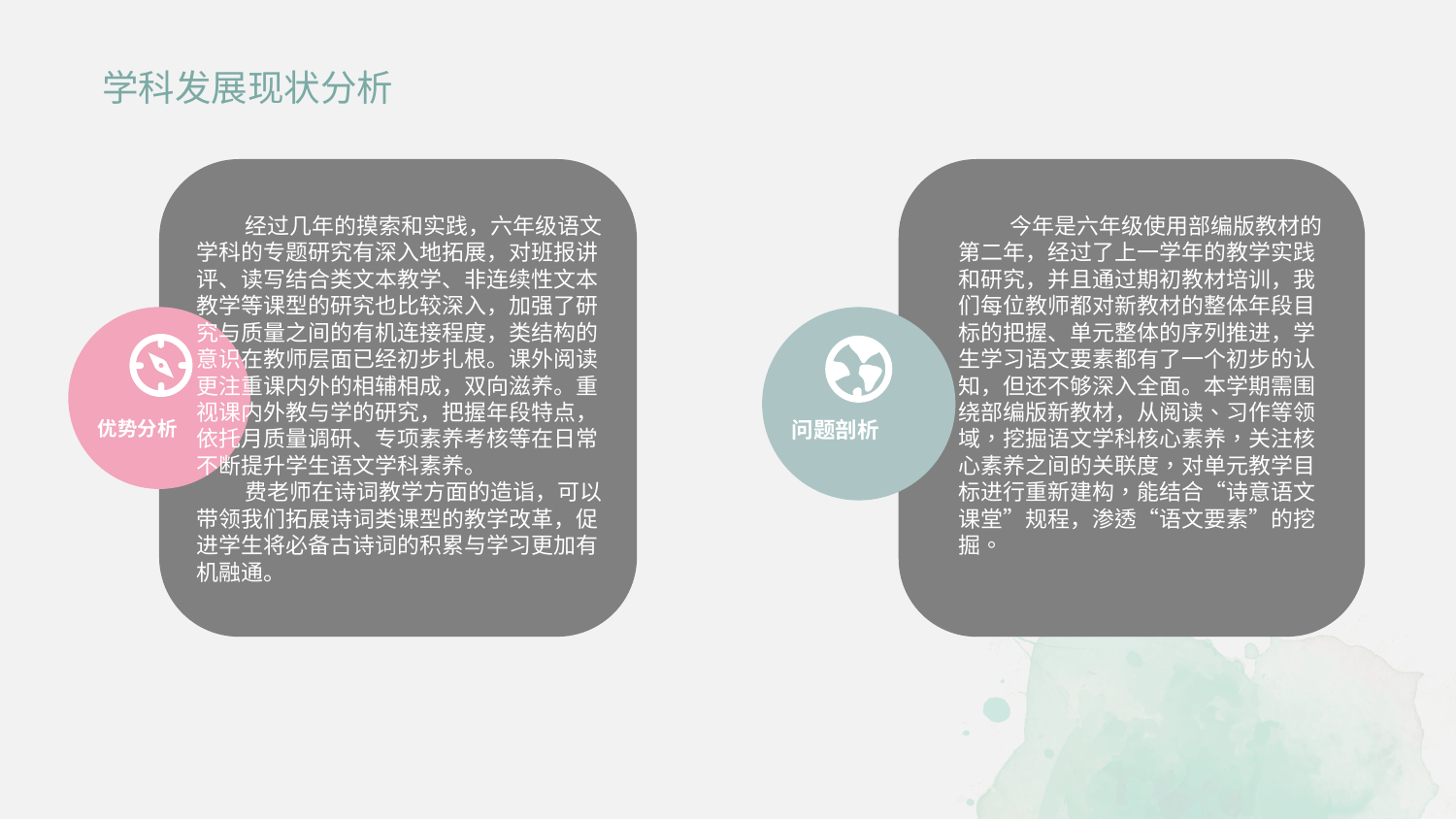

学科发展现状分析

经过几年的摸索和实践，六年级语文学科的专题研究有深入地拓展，对班报讲评、读写结合类文本教学、非连续性文本教学等课型的研究也比较深入，加强了研究与质量之间的有机连接程度，类结构的意识在教师层面已经初步扎根。课外阅读更注重课内外的相辅相成，双向滋养。重视课内外教与学的研究，把握年段特点，依托月质量调研、专项素养考核等在日常不断提升学生语文学科素养。
费老师在诗词教学方面的造诣，可以带领我们拓展诗词类课型的教学改革，促进学生将必备古诗词的积累与学习更加有机融通。
         今年是六年级使用部编版教材的第二年，经过了上一学年的教学实践和研究，并且通过期初教材培训，我们每位教师都对新教材的整体年段目标的把握、单元整体的序列推进，学生学习语文要素都有了一个初步的认知，但还不够深入全面。本学期需围绕部编版新教材，从阅读、习作等领域，挖掘语文学科核心素养，关注核心素养之间的关联度，对单元教学目标进行重新建构，能结合“诗意语文课堂”规程，渗透“语文要素”的挖掘。

优势分析

问题剖析